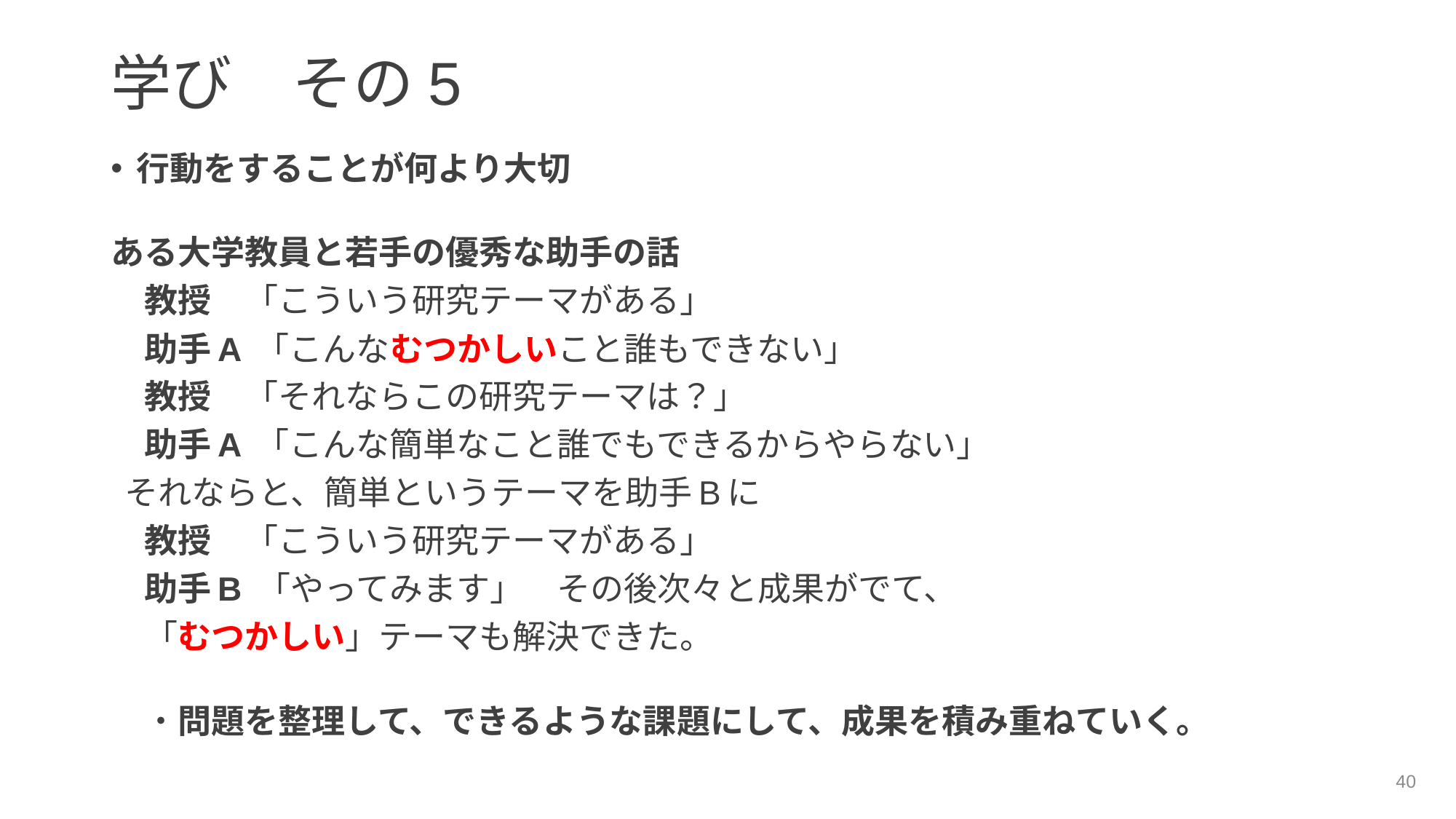

# 学び　その5
行動をすることが何より大切
ある大学教員と若手の優秀な助手の話
　教授　「こういう研究テーマがある」
　助手A 「こんなむつかしいこと誰もできない」
　教授　「それならこの研究テーマは？」
　助手A 「こんな簡単なこと誰でもできるからやらない」
 それならと、簡単というテーマを助手Bに
　教授　「こういう研究テーマがある」
　助手B 「やってみます」　その後次々と成果がでて、
　「むつかしい」テーマも解決できた。
　・問題を整理して、できるような課題にして、成果を積み重ねていく。

40